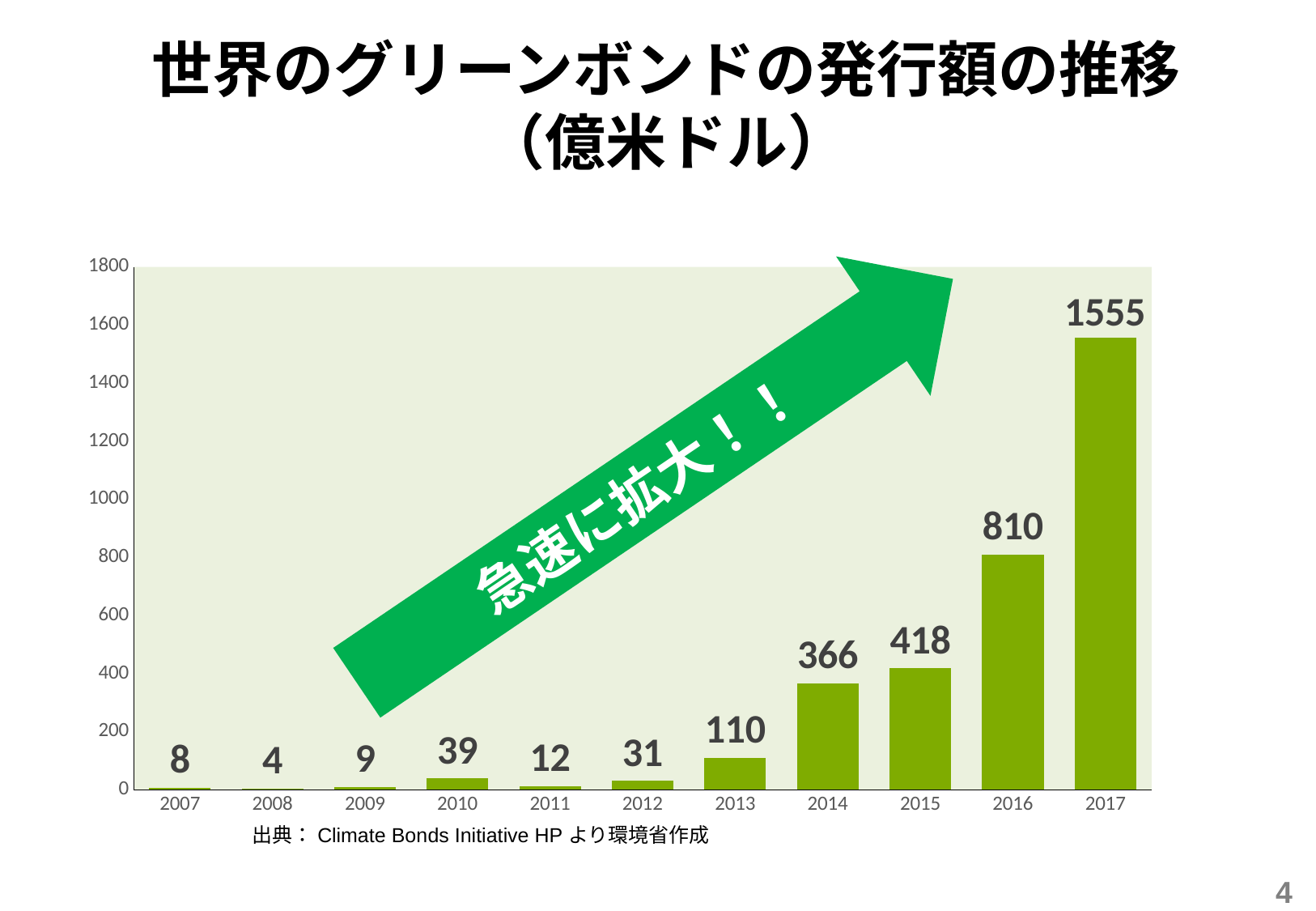

世界のグリーンボンドの発行額の推移
（億米ドル）

印刷は４UPで

### Chart

| Category | グリーンボンドの年間発行額(単位は億米ドル） |
|---|---|
| 2007 | 8.0 |
| 2008 | 4.0 |
| 2009 | 9.0 |
| 2010 | 39.0 |
| 2011 | 12.0 |
| 2012 | 31.0 |
| 2013 | 110.0 |
| 2014 | 366.0 |
| 2015 | 418.0 |
| 2016 | 810.0 |
| 2017 | 1555.0 |
急速に拡大！！
出典：Climate Bonds Initiative HPより環境省作成
4